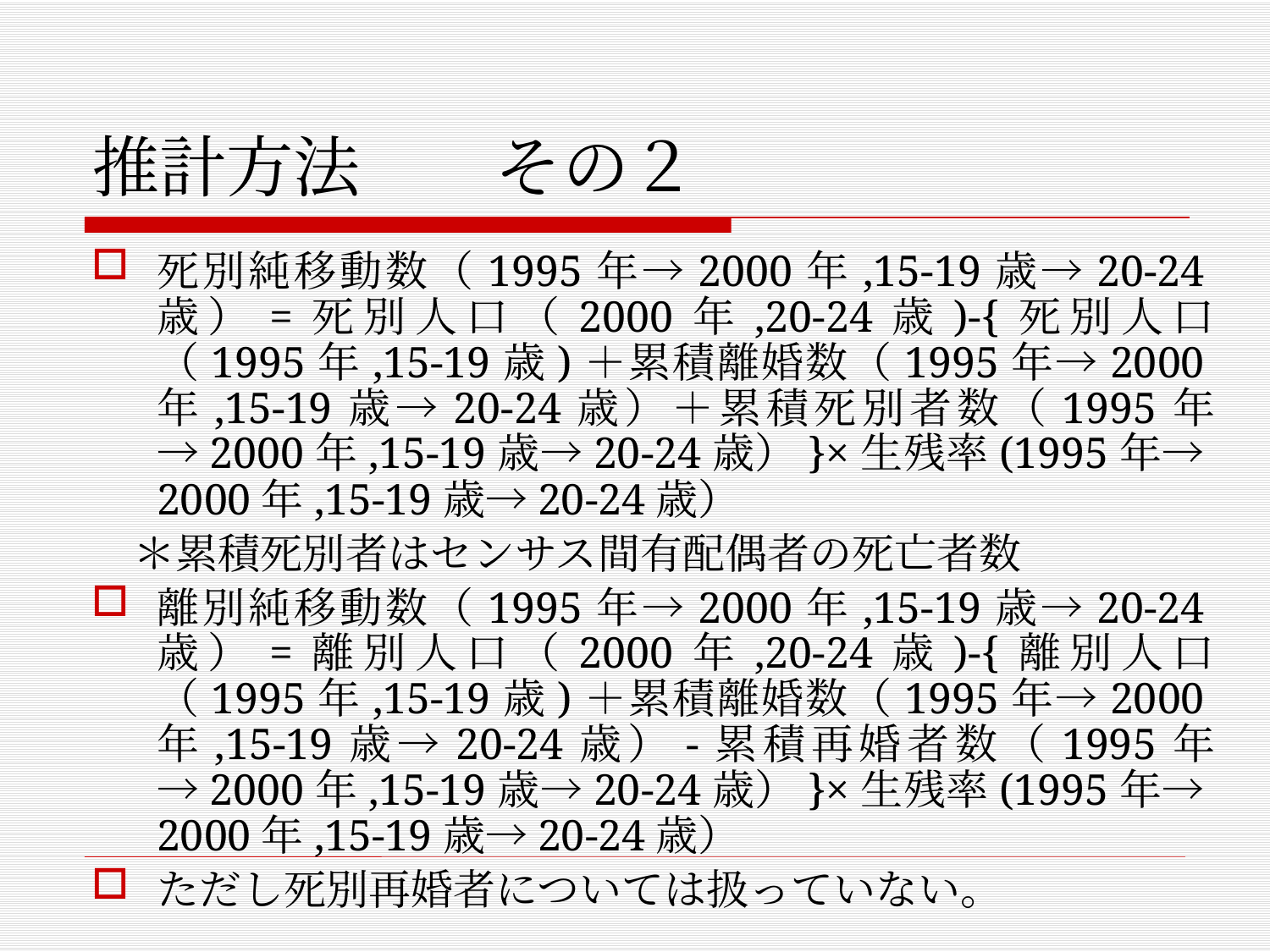

# 推計方法　　その２
死別純移動数（1995年→2000年,15-19歳→20-24歳）=死別人口（2000年,20-24歳)-{死別人口（1995年,15-19歳)＋累積離婚数（1995年→2000年­,15-19歳→20-24歳）＋累積死別者数（1995年→2000年­,15-19歳→20-24歳）}×生残率(1995年→2000年,15-19歳→20-24歳）
　＊累積死別者はセンサス間有配偶者の死亡者数
離別純移動数（1995年→2000年,15-19歳→20-24歳）=離別人口（2000年,20-24歳)-{離別人口（1995年,15-19歳)＋累積離婚数（1995年→2000年­,15-19歳→20-24歳）-累積再婚者数（1995年→2000年­,15-19歳→20-24歳）}×生残率(1995年→2000年,15-19歳→20-24歳）
ただし死別再婚者については扱っていない。